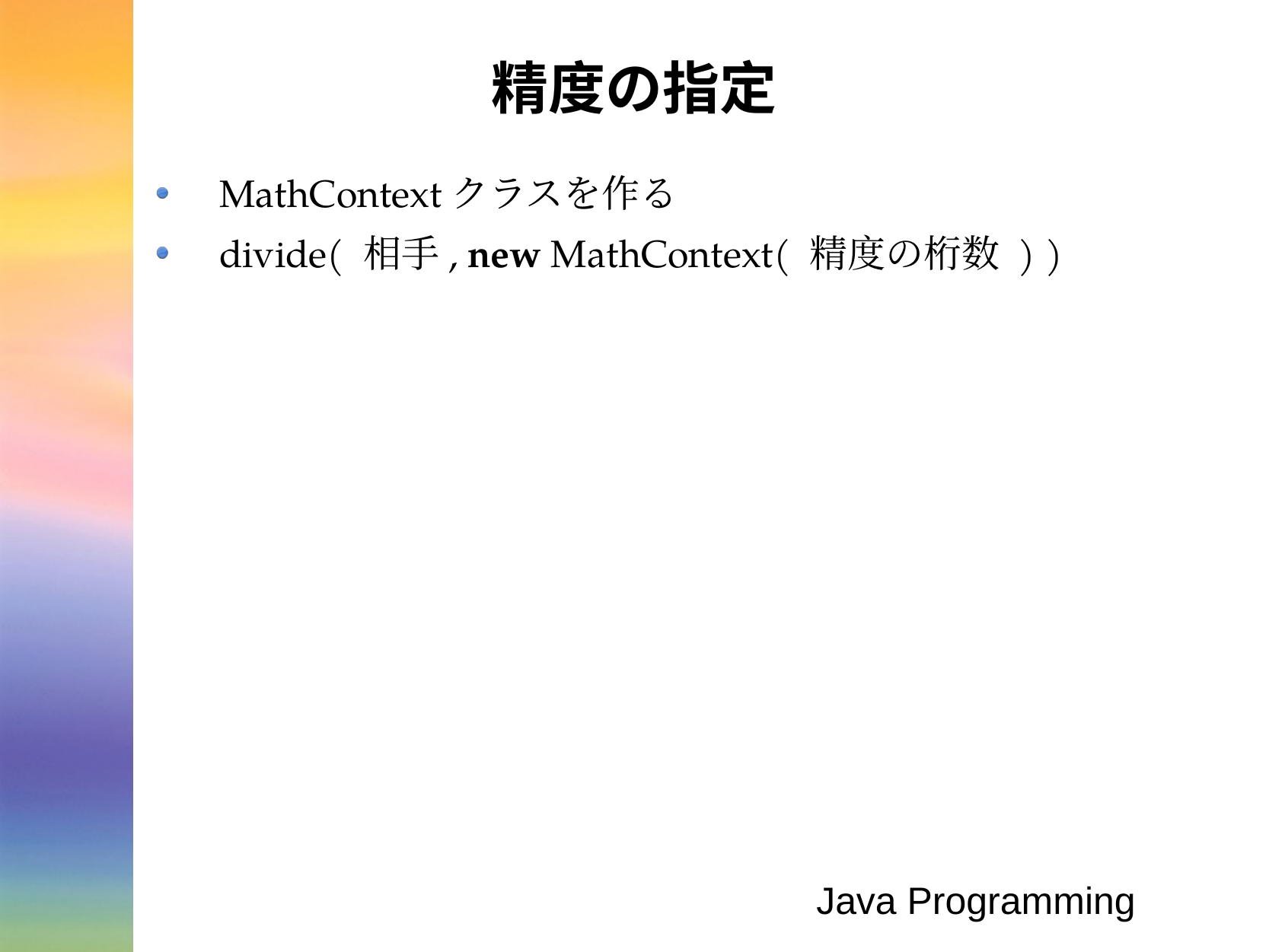

# 精度の指定
MathContextクラスを作る
divide( 相手, new MathContext( 精度の桁数 ) )